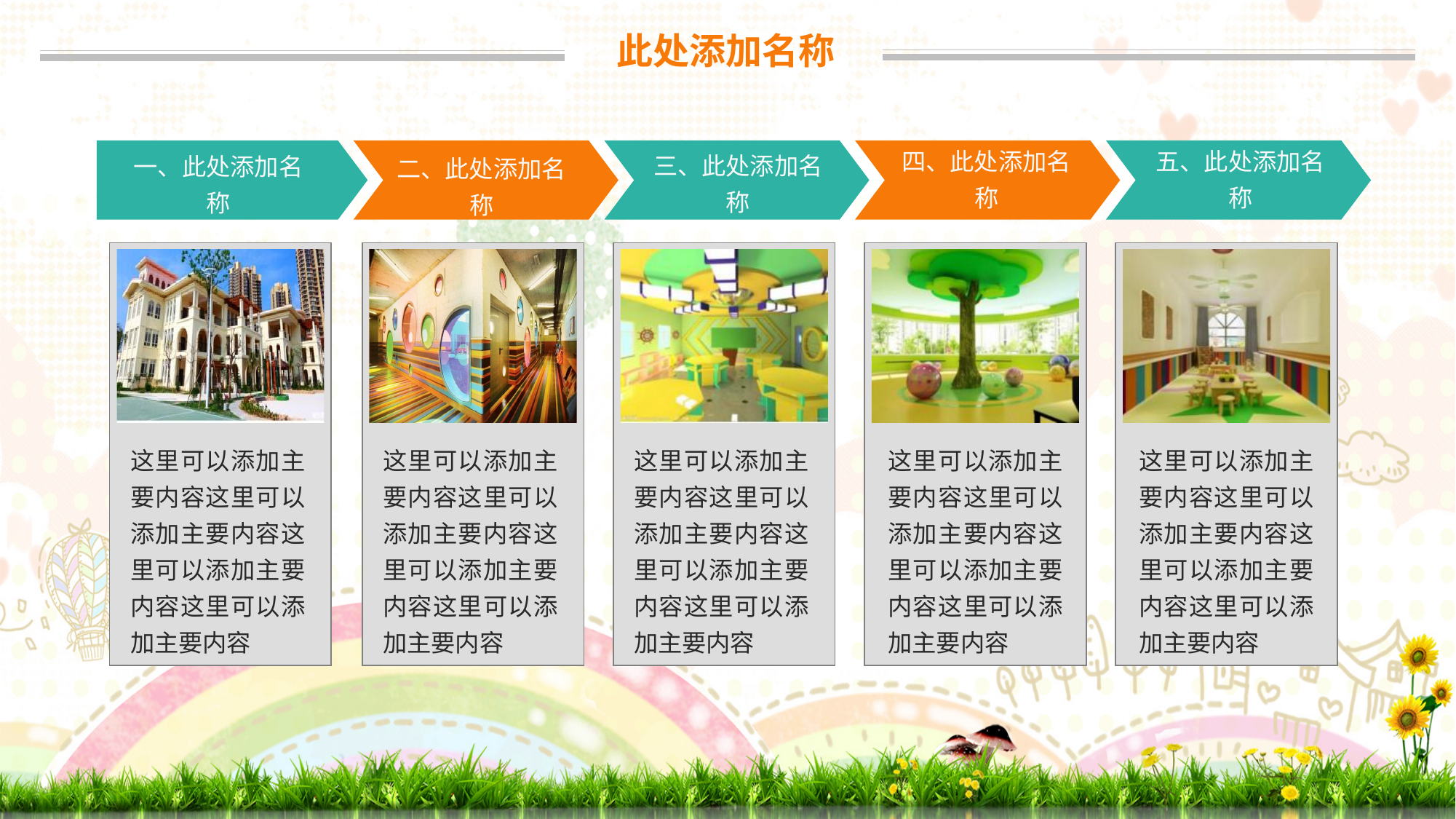

此处添加名称
四、此处添加名称
五、此处添加名称
三、此处添加名称
一、此处添加名称

二、此处添加名称

这里可以添加主要内容这里可以添加主要内容这里可以添加主要内容这里可以添加主要内容
这里可以添加主要内容这里可以添加主要内容这里可以添加主要内容这里可以添加主要内容
这里可以添加主要内容这里可以添加主要内容这里可以添加主要内容这里可以添加主要内容
这里可以添加主要内容这里可以添加主要内容这里可以添加主要内容这里可以添加主要内容
这里可以添加主要内容这里可以添加主要内容这里可以添加主要内容这里可以添加主要内容